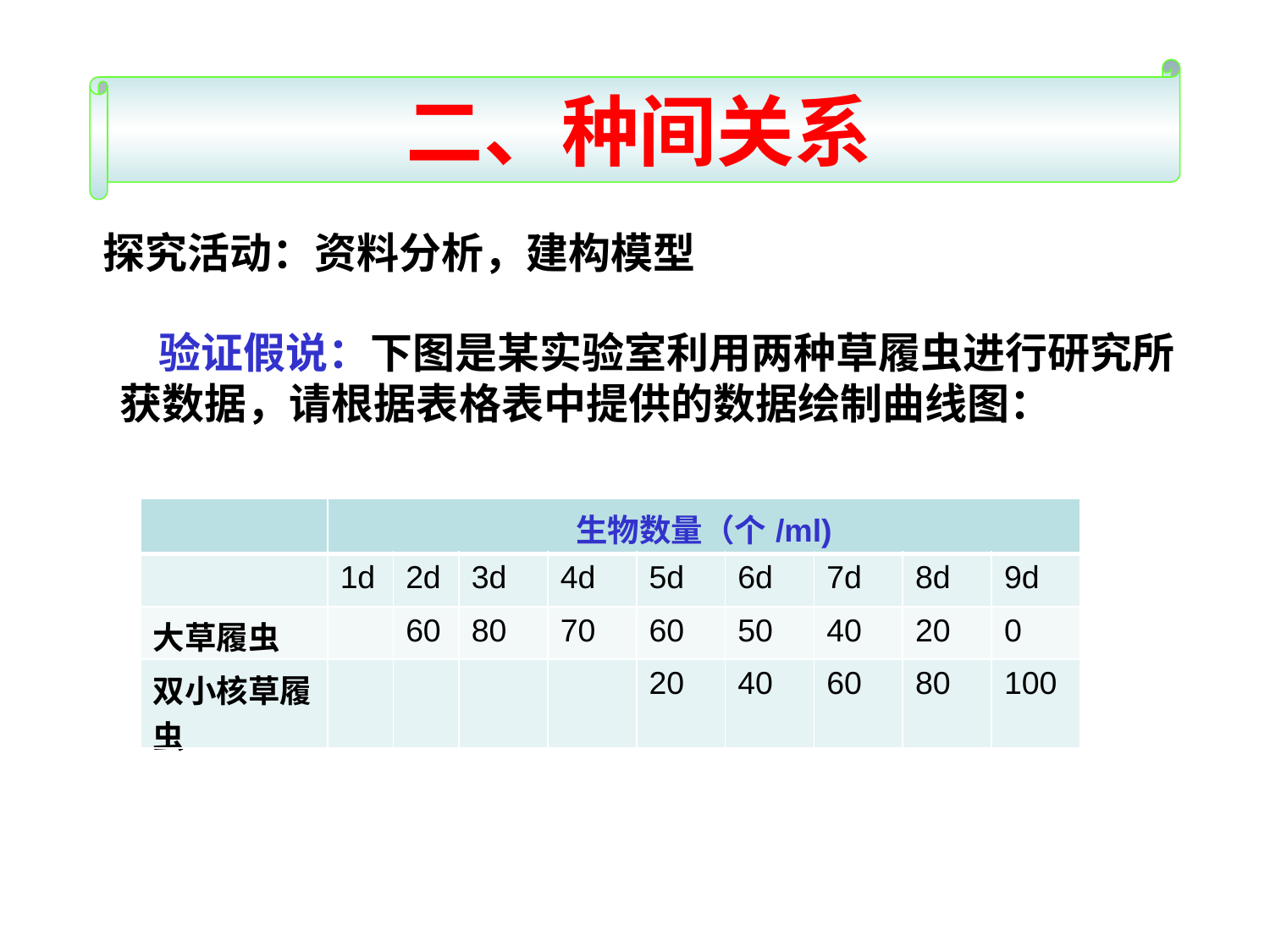

#
二、种间关系
探究活动：资料分析，建构模型

   验证假说：下图是某实验室利用两种草履虫进行研究所获数据，请根据表格表中提供的数据绘制曲线图：

|  | 生物数量（个/ml) |  |  |  |  |  |  |  |  |
| --- | --- | --- | --- | --- | --- | --- | --- | --- | --- |
|  | 1d | 2d | 3d | 4d | 5d | 6d | 7d | 8d | 9d |
| 大草履虫 |  | 60 | 80 | 70 | 60 | 50 | 40 | 20 | 0 |
| 双小核草履虫 |  |  |  |  | 20 | 40 | 60 | 80 | 100 |